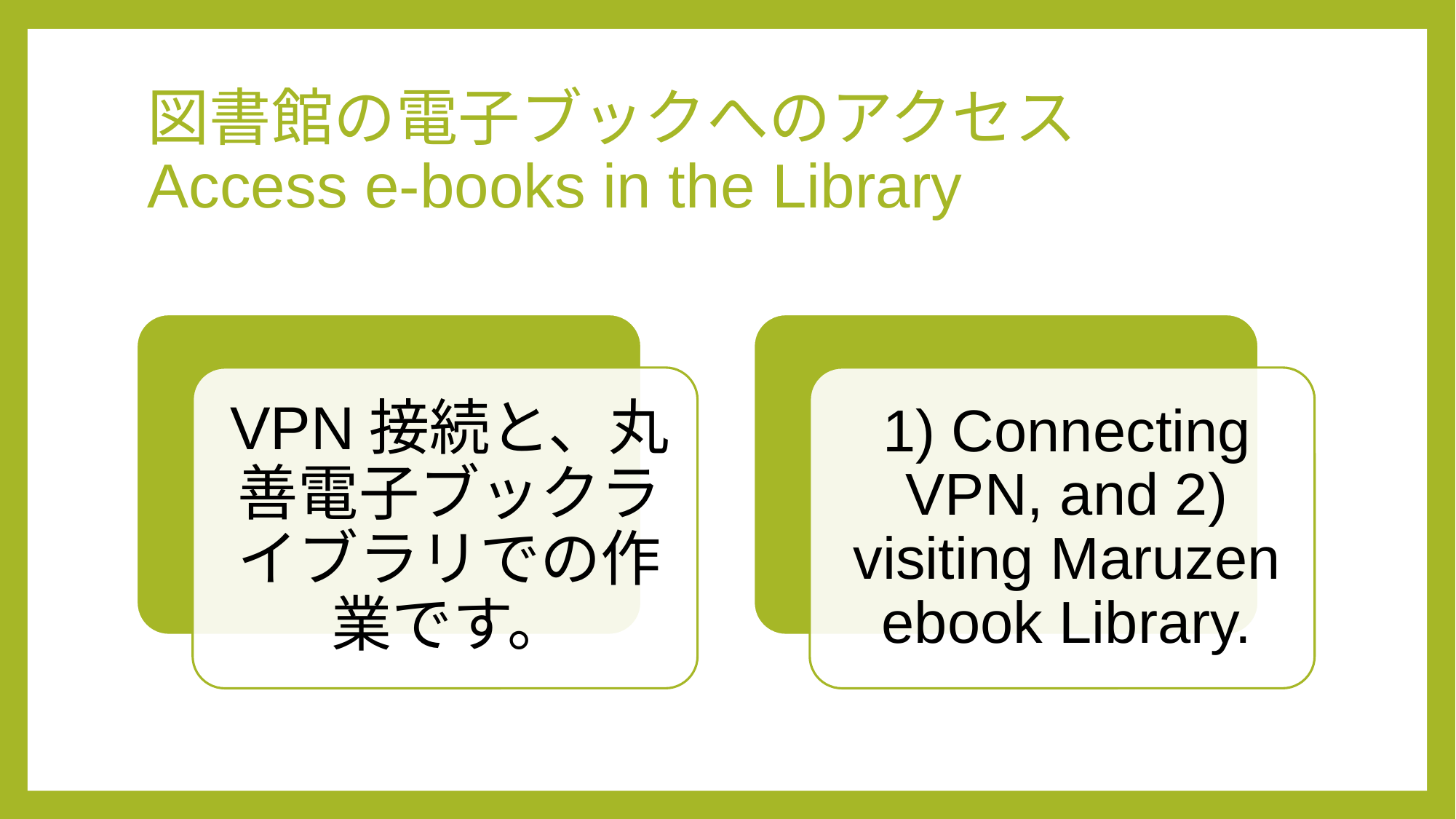

# 図書館の電子ブックへのアクセス Access e-books in the Library
VPN接続と、丸善電子ブックライブラリでの作業です。
1) Connecting VPN, and 2) visiting Maruzen ebook Library.